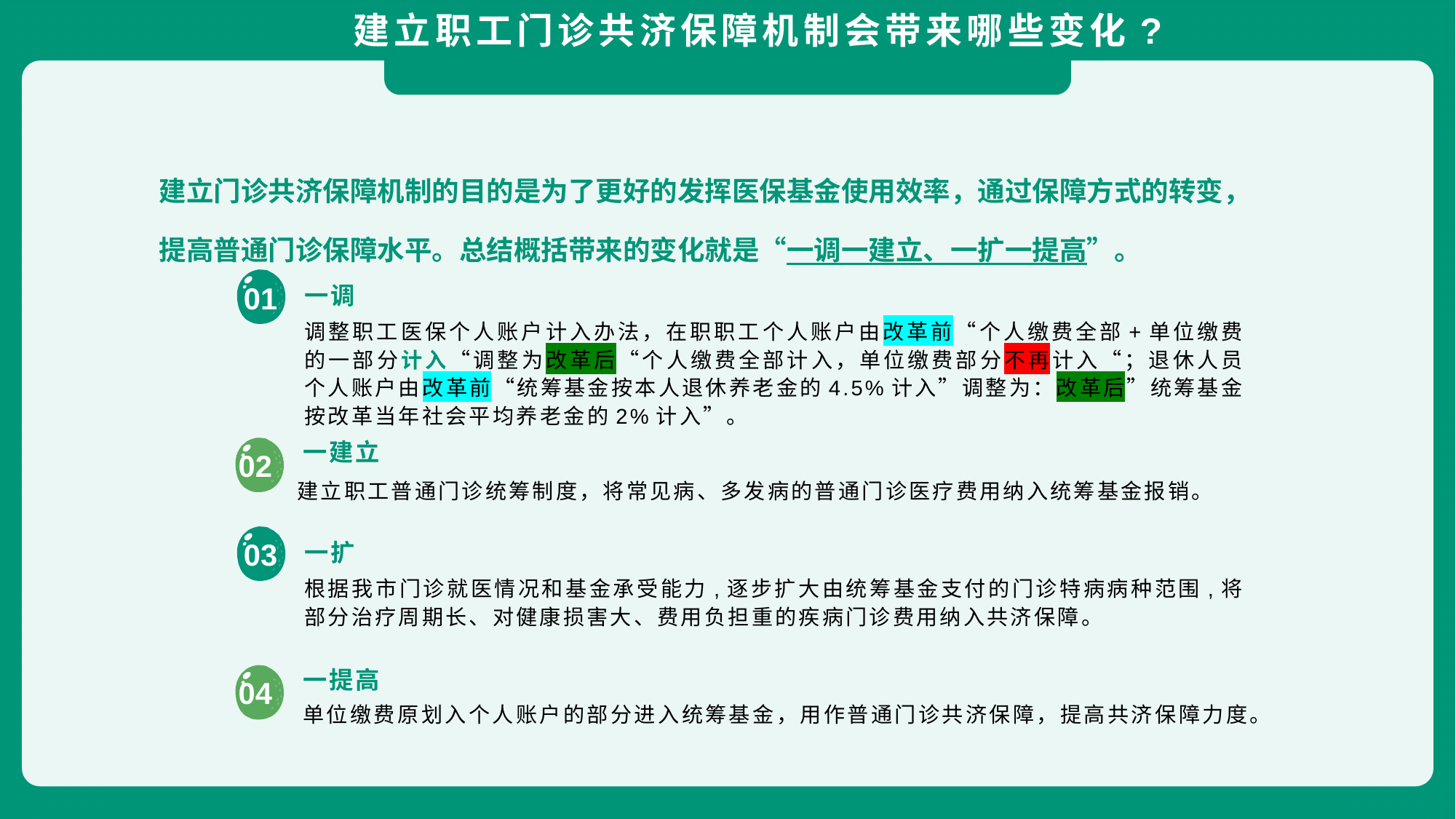

建立职工门诊共济保障机制会带来哪些变化?
建立门诊共济保障机制的目的是为了更好的发挥医保基金使用效率，通过保障方式的转变，
提高普通门诊保障水平。总结概括带来的变化就是“一调一建立、一扩一提高”。
一调

01

调整职工医保个人账户计入办法，在职职工个人账户由改革前“个人缴费全部+单位缴费的一部分计入“调整为改革后“个人缴费全部计入，单位缴费部分不再计入“；退休人员个人账户由改革前“统筹基金按本人退休养老金的4.5%计入”调整为：改革后”统筹基金按改革当年社会平均养老金的2%计入”。
一建立

02

建立职工普通门诊统筹制度，将常见病、多发病的普通门诊医疗费用纳入统筹基金报销。
一扩

03

根据我市门诊就医情况和基金承受能力,逐步扩大由统筹基金支付的门诊特病病种范围,将部分治疗周期长、对健康损害大、费用负担重的疾病门诊费用纳入共济保障。
一提高

04

单位缴费原划入个人账户的部分进入统筹基金，用作普通门诊共济保障，提高共济保障力度。